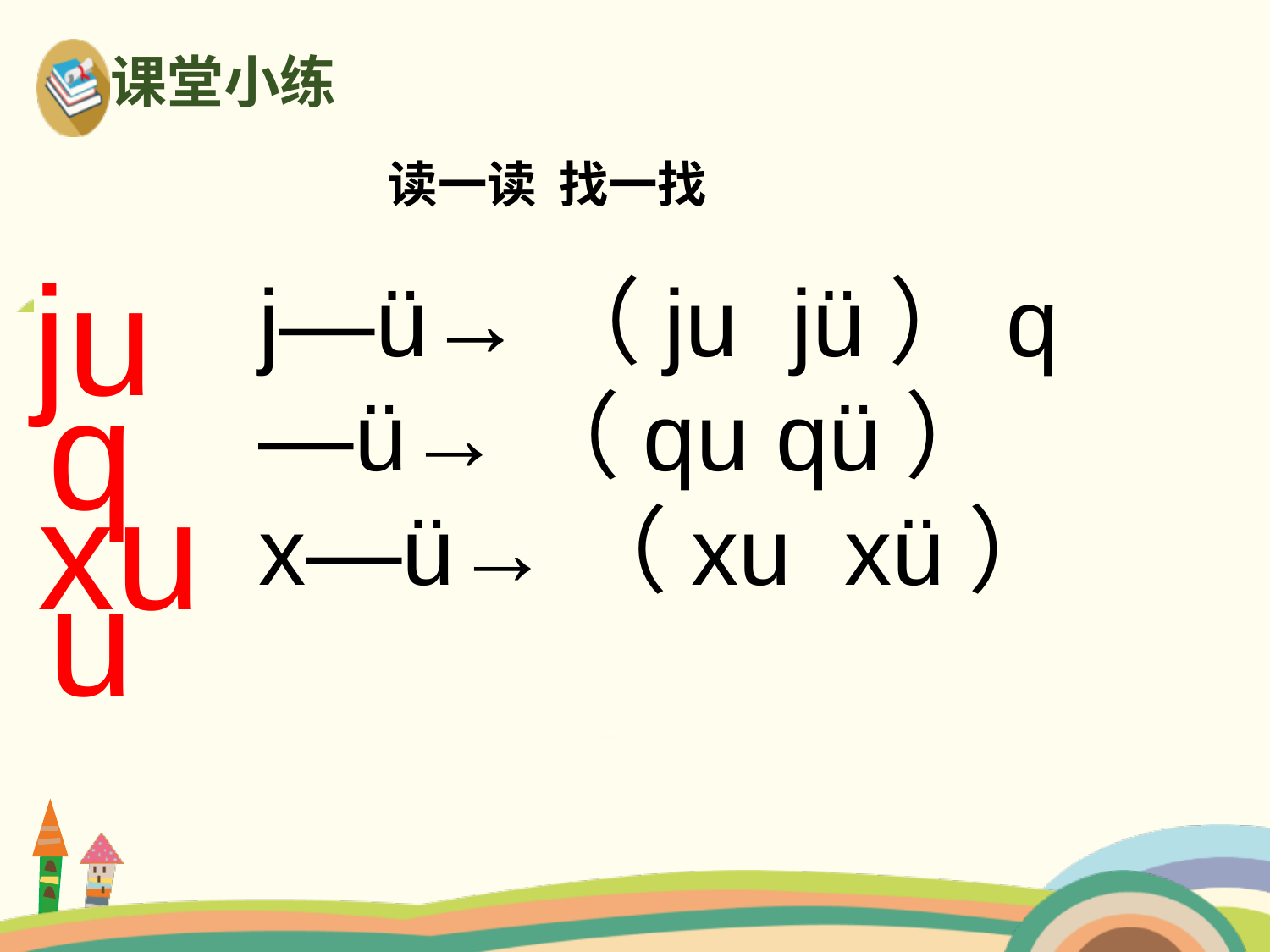

课堂小练
读一读  找一找
ju
j—ü→（ju  jü）q—ü→（qu qü）
x—ü→（xu  xü）
qu
xu